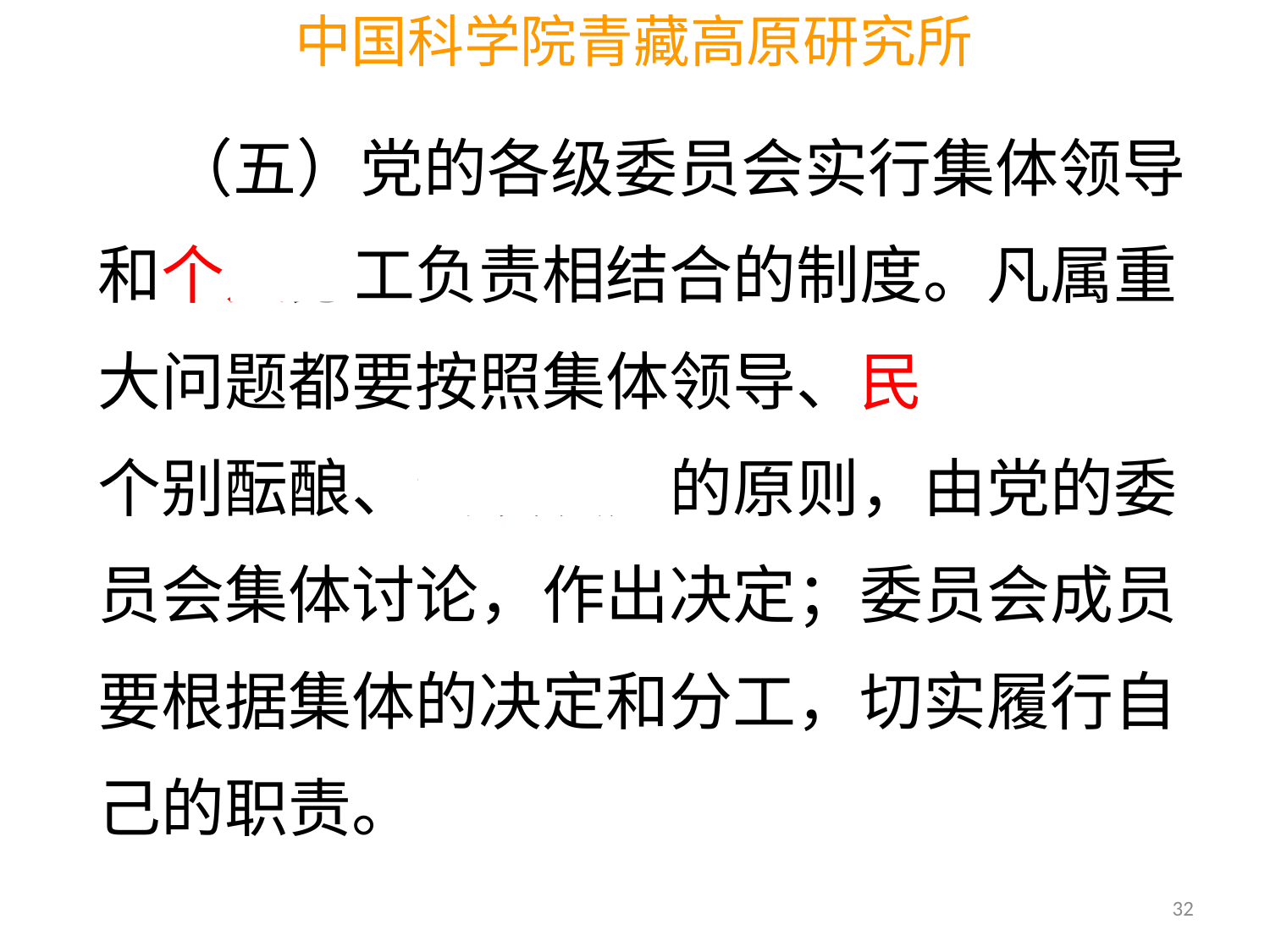

# （五）党的各级委员会实行集体领导和个人分工负责相结合的制度。凡属重大问题都要按照集体领导、民主集中、个别酝酿、会议决定的原则，由党的委员会集体讨论，作出决定；委员会成员要根据集体的决定和分工，切实履行自己的职责。

32